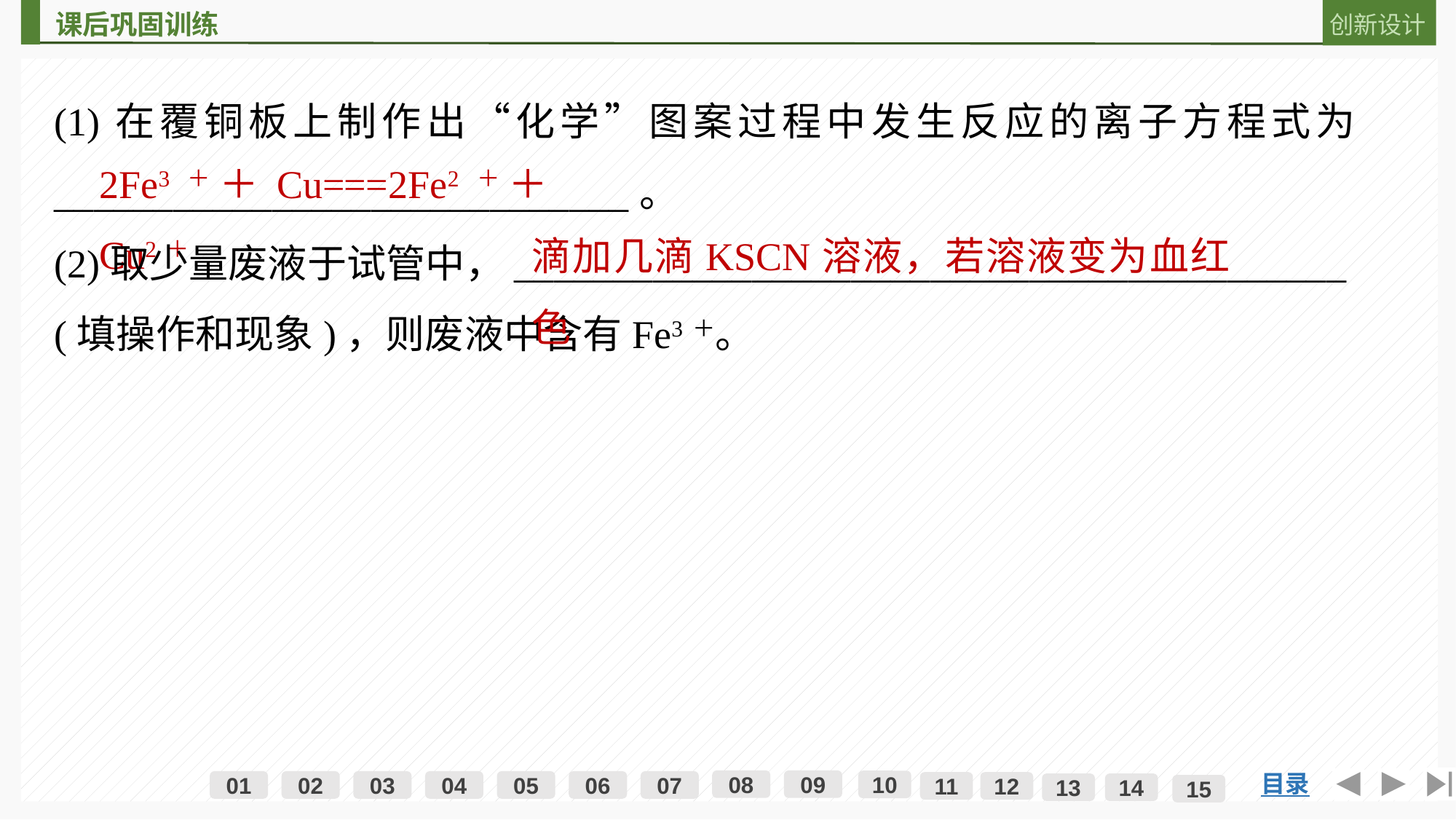

(1)在覆铜板上制作出“化学”图案过程中发生反应的离子方程式为_____________________________。
(2)取少量废液于试管中，__________________________________________
(填操作和现象)，则废液中含有Fe3＋。
2Fe3＋＋Cu===2Fe2＋＋Cu2＋
滴加几滴KSCN溶液，若溶液变为血红色